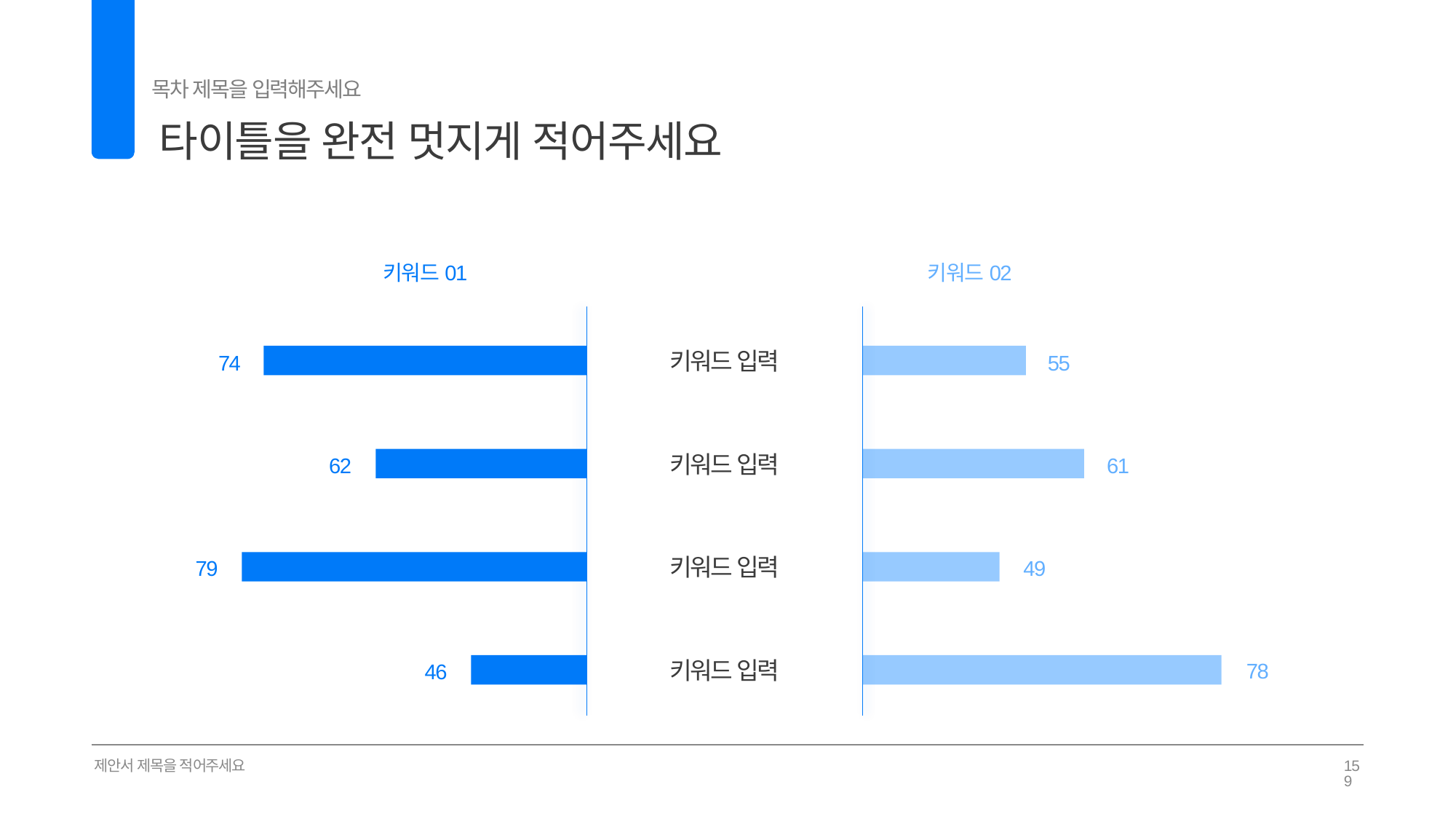

목차 제목을 입력해주세요
타이틀을 완전 멋지게 적어주세요
02
키워드01
키워드02

키워드 입력

74
55
키워드 입력

62
61

키워드 입력

79
49
78
키워드 입력

46
제안서 제목을 적어주세요
159